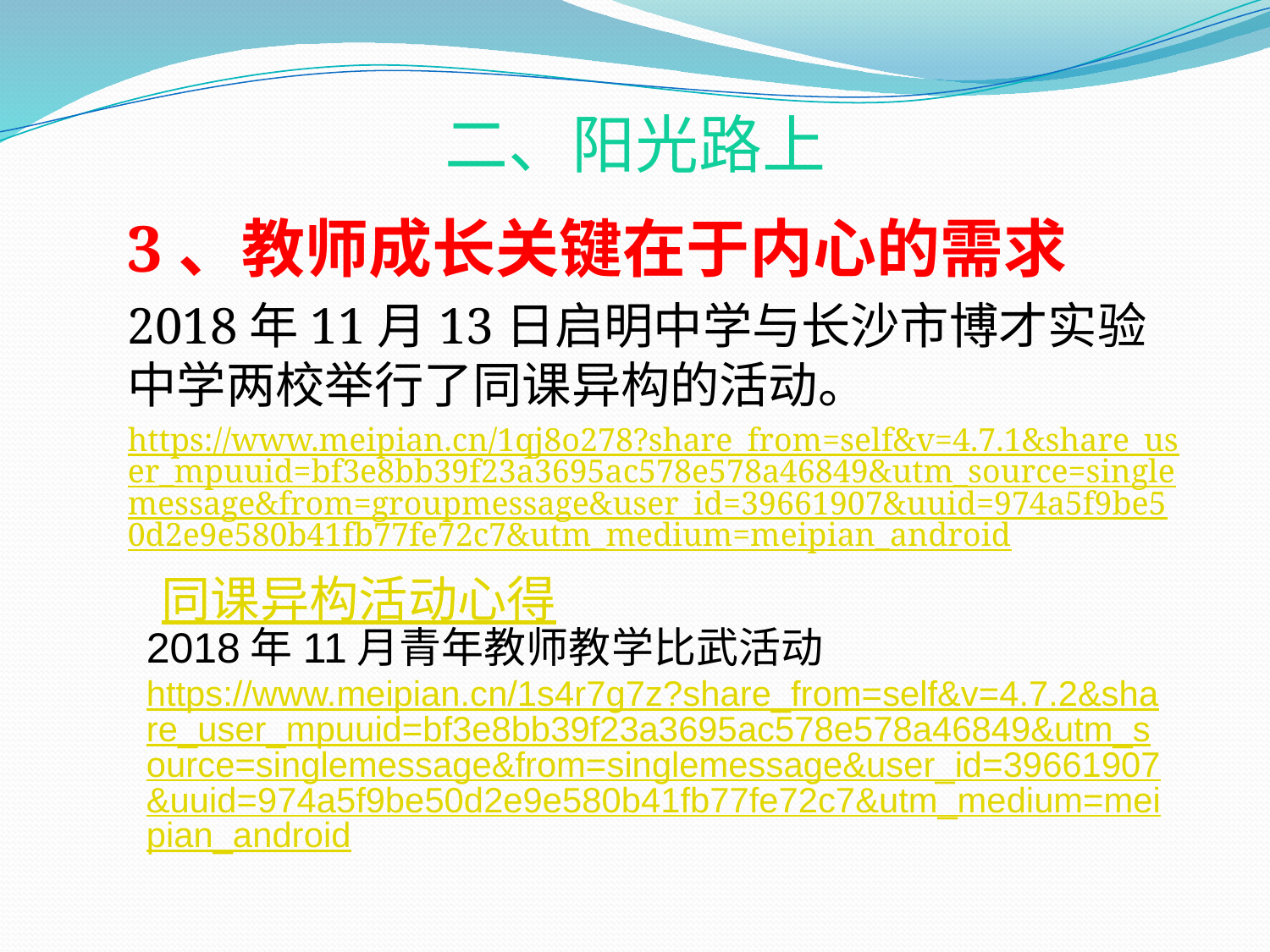

# 二、阳光路上
3、教师成长关键在于内心的需求
2018年11月13日启明中学与长沙市博才实验中学两校举行了同课异构的活动。
https://www.meipian.cn/1qj8o278?share_from=self&v=4.7.1&share_user_mpuuid=bf3e8bb39f23a3695ac578e578a46849&utm_source=singlemessage&from=groupmessage&user_id=39661907&uuid=974a5f9be50d2e9e580b41fb77fe72c7&utm_medium=meipian_android
  同课异构活动心得

2018年11月青年教师教学比武活动
https://www.meipian.cn/1s4r7g7z?share_from=self&v=4.7.2&share_user_mpuuid=bf3e8bb39f23a3695ac578e578a46849&utm_source=singlemessage&from=singlemessage&user_id=39661907&uuid=974a5f9be50d2e9e580b41fb77fe72c7&utm_medium=meipian_android